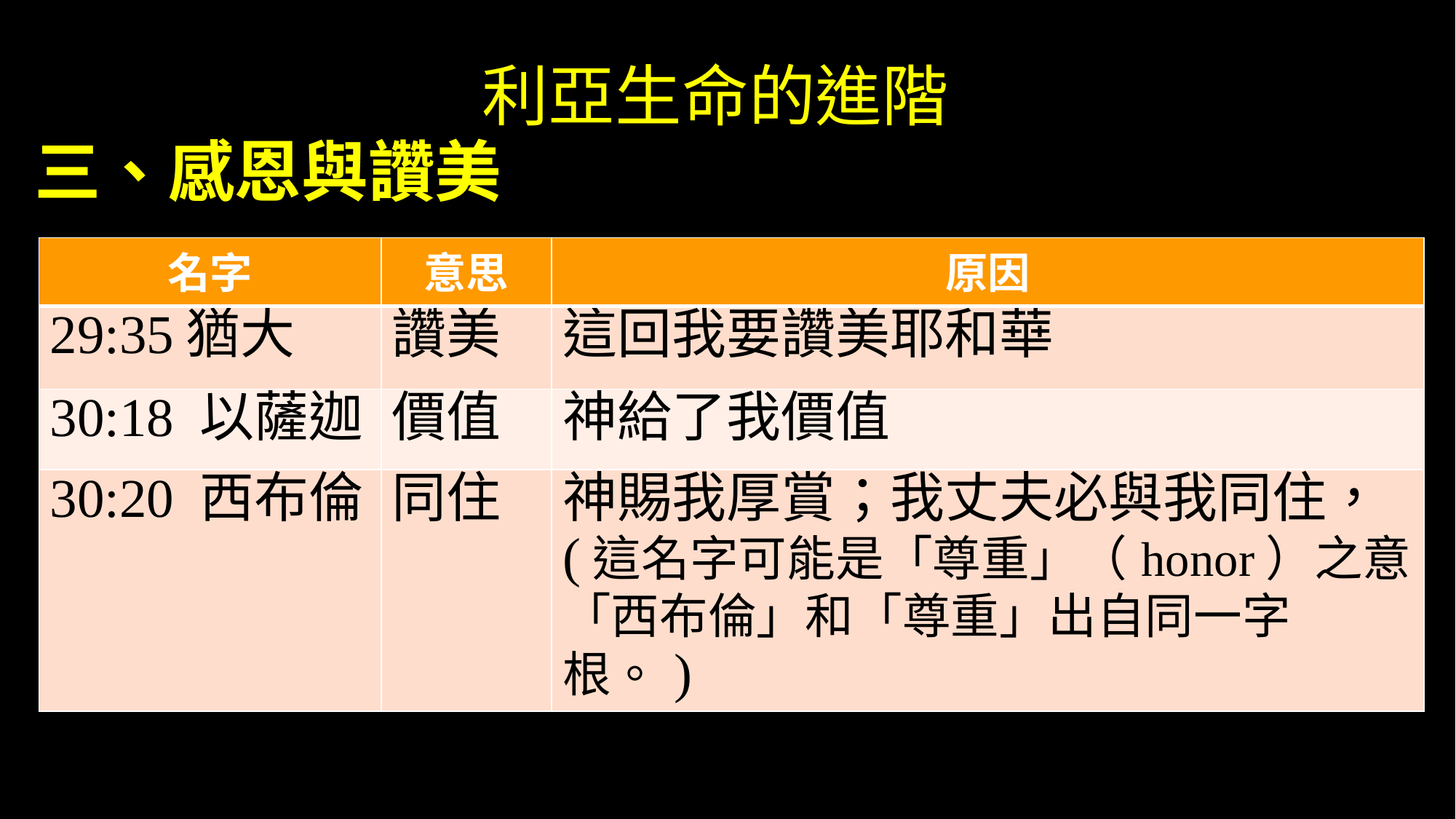

# 利亞生命的進階
三、感恩與讚美

| 名字 | 意思 | 原因 |
| --- | --- | --- |
| 29:35猶大 | 讚美 | 這回我要讚美耶和華 |
| 30:18 以薩迦 | 價值 | 神給了我價值 |
| 30:20 西布倫 | 同住 | 神賜我厚賞；我丈夫必與我同住，(這名字可能是「尊重」（honor）之意。「西布倫」和「尊重」出自同一字根。) |